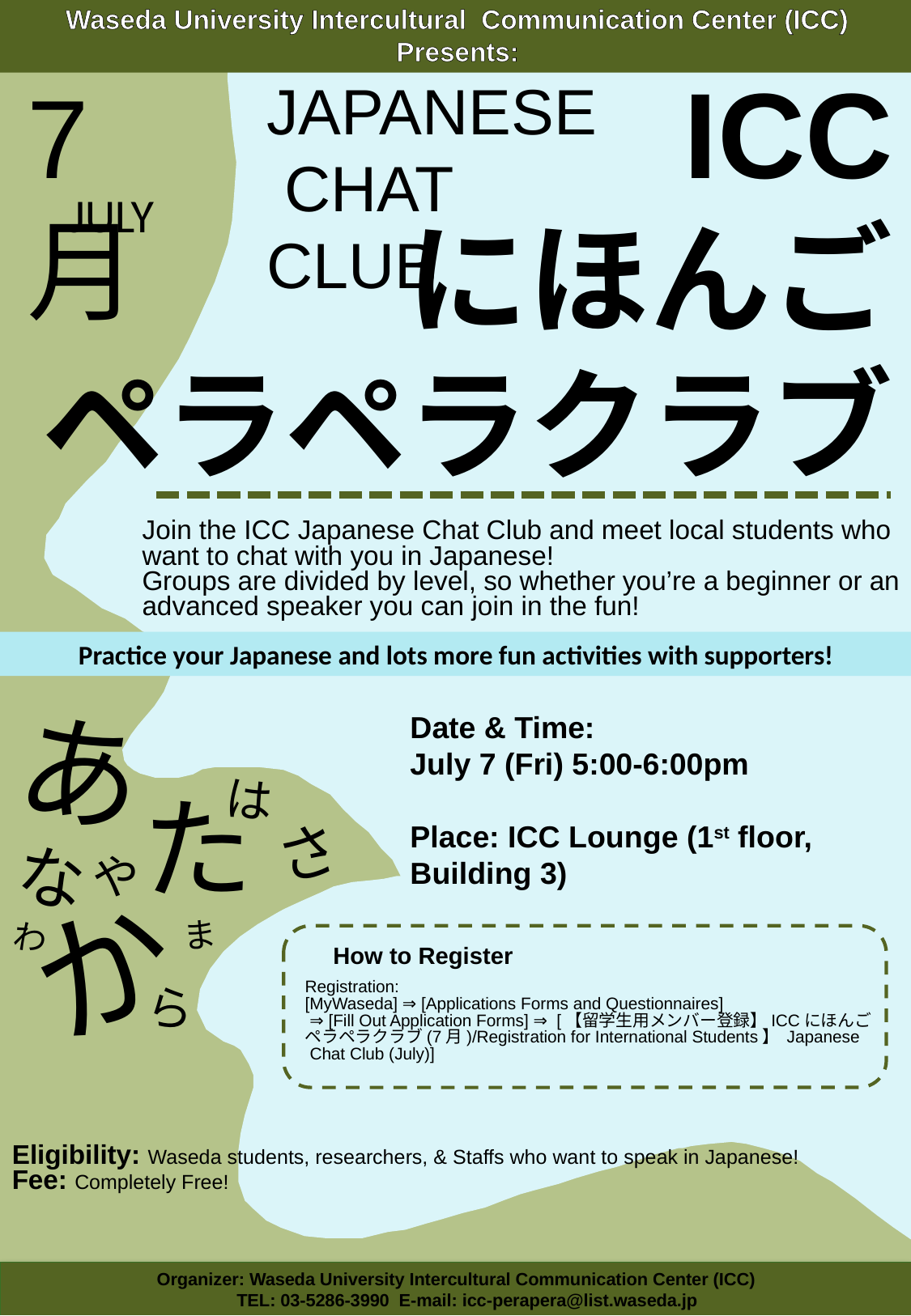

Waseda University Intercultural  Communication Center (ICC) Presents:

ICC
にほんご
ペラペラクラブ
7月
JAPANESE
 CHAT
CLUB

JULY
Join the ICC Japanese Chat Club and meet local students who want to chat with you in Japanese!
Groups are divided by level, so whether you’re a beginner or an advanced speaker you can join in the fun!
Practice your Japanese and lots more fun activities with supporters!
あ
Date & Time:
July 7 (Fri) 5:00-6:00pm

Place: ICC Lounge (1st floor, Building 3)
は
た
さ
な
や
か
ま
わ

How to Register
Registration:
[MyWaseda] ⇒ [Applications Forms and Questionnaires]
 ⇒ [Fill Out Application Forms] ⇒  [【留学生用メンバー登録】ICCにほんご
ペラペラクラブ(7月)/Registration for International Students】 Japanese
 Chat Club (July)]

ら
Eligibility: Waseda students, researchers, & Staffs who want to speak in Japanese!
Fee: Completely Free!
Organizer: Waseda University Intercultural Communication Center (ICC)
　TEL: 03-5286-3990  E-mail: icc-perapera@list.waseda.jp